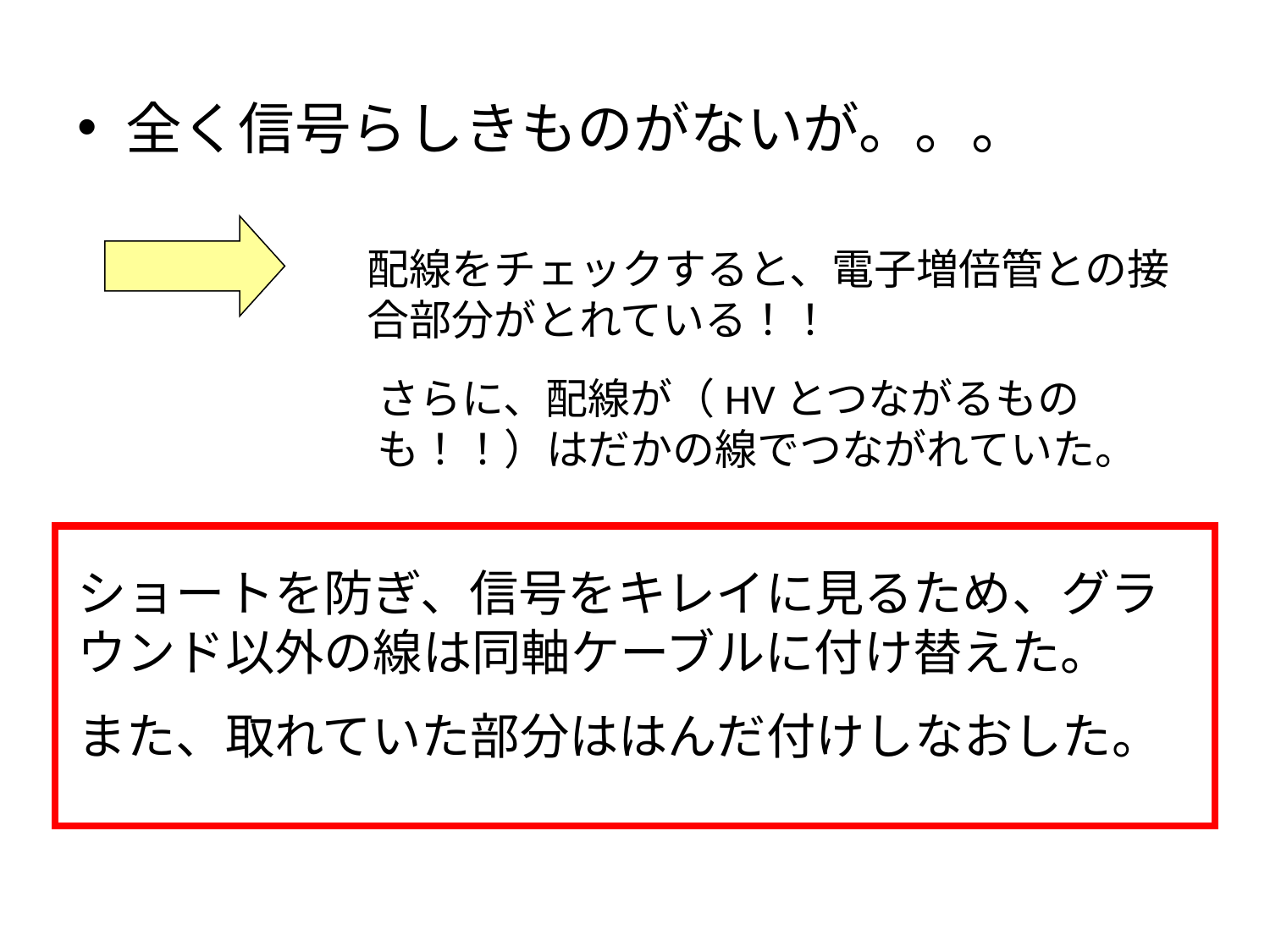

全く信号らしきものがないが。。。

配線をチェックすると、電子増倍管との接合部分がとれている！！
さらに、配線が（HVとつながるものも！！）はだかの線でつながれていた。

ショートを防ぎ、信号をキレイに見るため、グラウンド以外の線は同軸ケーブルに付け替えた。
また、取れていた部分ははんだ付けしなおした。